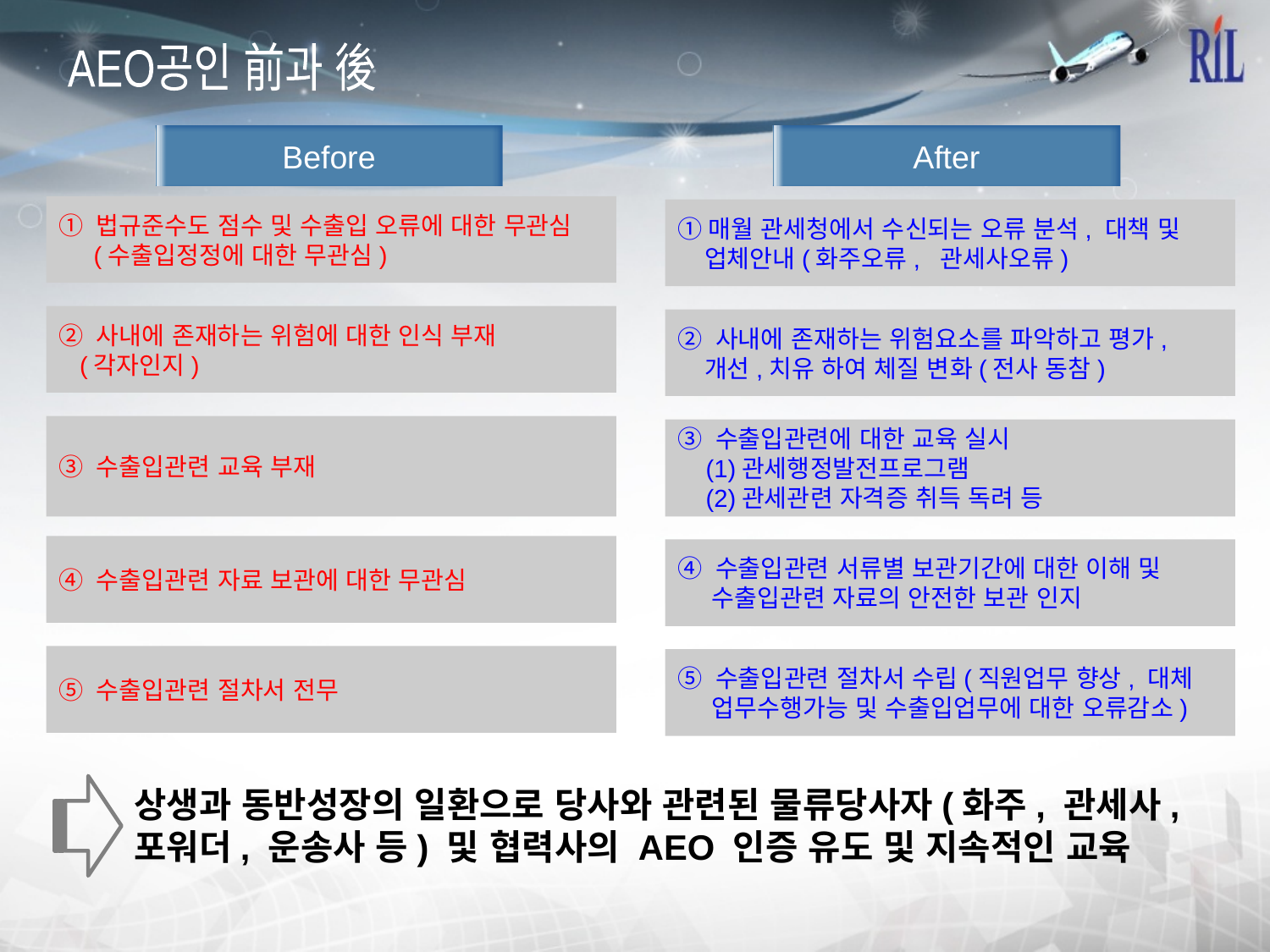

AEO공인 前과 後
Before
After

① 법규준수도 점수 및 수출입 오류에 대한 무관심
     (수출입정정에 대한 무관심)

①매월 관세청에서 수신되는 오류 분석, 대책 및
   업체안내(화주오류,  관세사오류)

② 사내에 존재하는 위험에 대한 인식 부재
   (각자인지)
② 사내에 존재하는 위험요소를 파악하고 평가,
   개선,치유 하여 체질 변화(전사 동참)
③ 수출입관련 교육 부재
③ 수출입관련에 대한 교육 실시
    (1)관세행정발전프로그램
    (2)관세관련 자격증 취득 독려 등
④ 수출입관련 자료 보관에 대한 무관심
④ 수출입관련 서류별 보관기간에 대한 이해 및
    수출입관련 자료의 안전한 보관 인지
⑤ 수출입관련 절차서 전무
⑤ 수출입관련 절차서 수립(직원업무 향상, 대체
    업무수행가능 및 수출입업무에 대한 오류감소)

상생과 동반성장의 일환으로 당사와 관련된 물류당사자(화주, 관세사, 포워더, 운송사 등) 및 협력사의 AEO 인증 유도 및 지속적인 교육